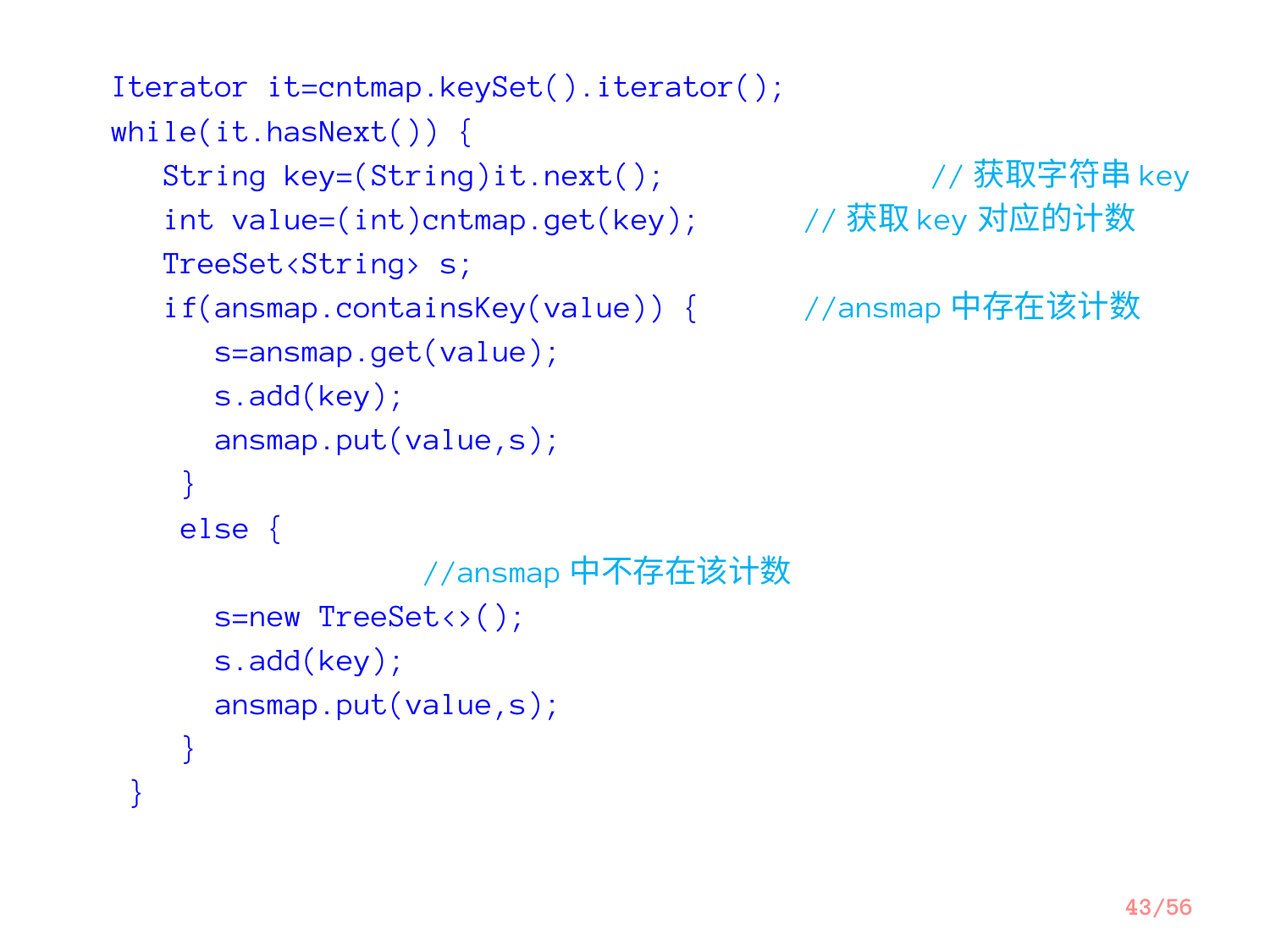

Iterator it=cntmap.keySet().iterator();
    while(it.hasNext()) {
       String key=(String)it.next();  		//获取字符串key
       int value=(int)cntmap.get(key);   	//获取key对应的计数
       TreeSet<String> s;
       if(ansmap.containsKey(value)) {    	//ansmap中存在该计数
          s=ansmap.get(value);
          s.add(key);
          ansmap.put(value,s);
        }
        else { 										//ansmap中不存在该计数
          s=new TreeSet<>();
          s.add(key);
          ansmap.put(value,s);
        }
     }
43/56